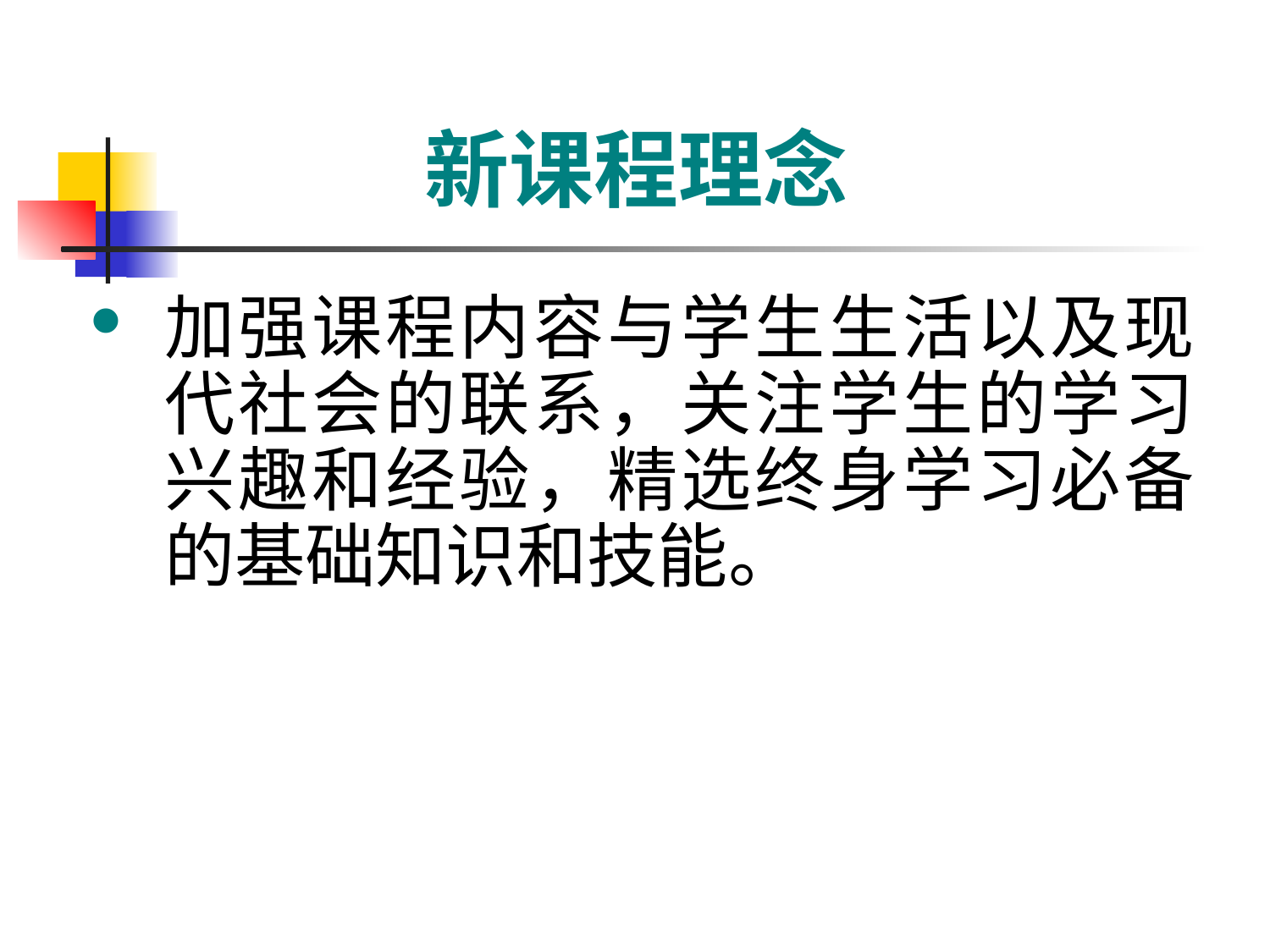

# 新课程理念
加强课程内容与学生生活以及现代社会的联系，关注学生的学习兴趣和经验，精选终身学习必备的基础知识和技能。